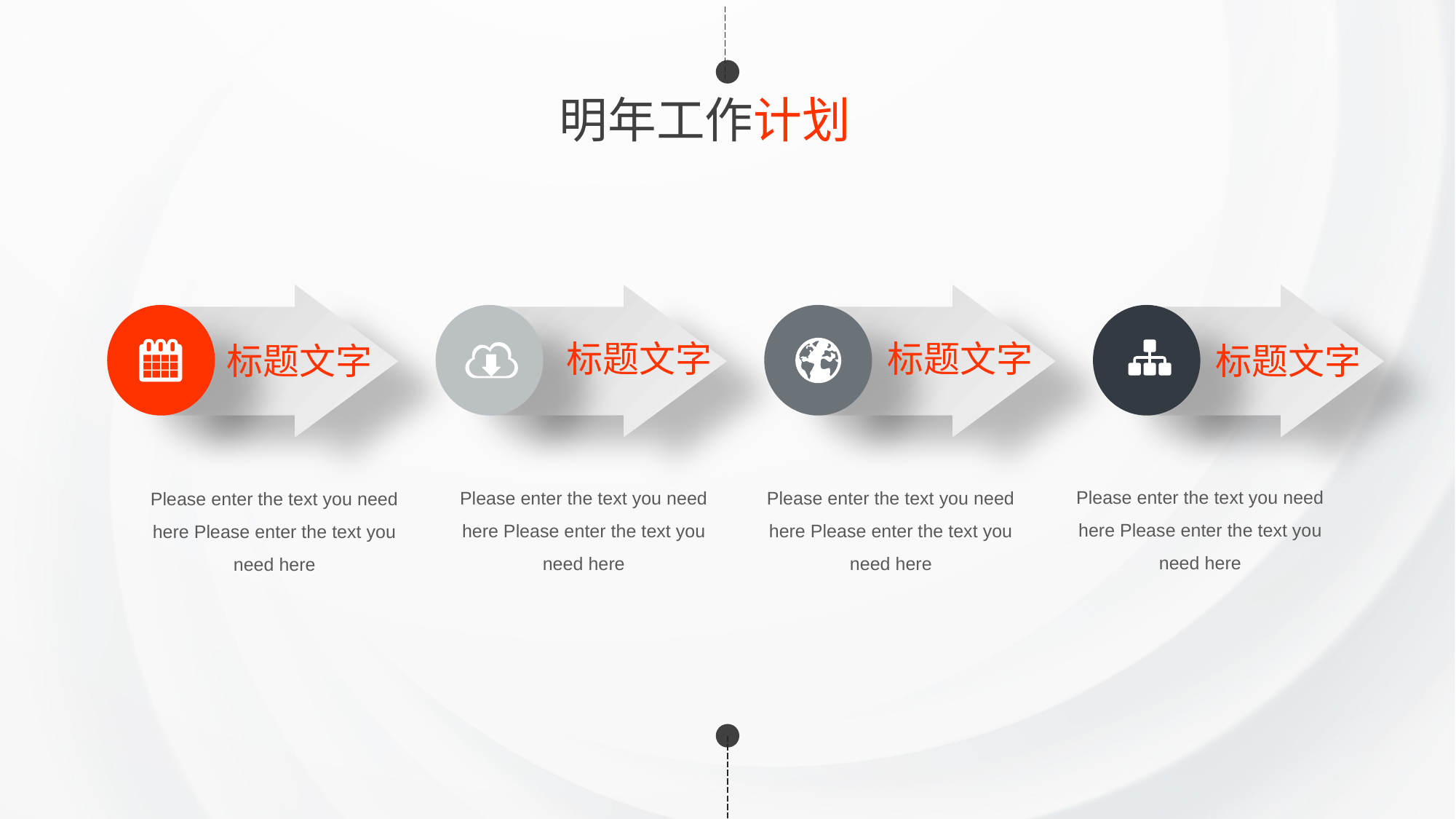

明年工作计划

标题文字

标题文字

标题文字

标题文字

Please enter the text you need here Please enter the text you need here
Please enter the text you need here Please enter the text you need here
Please enter the text you need here Please enter the text you need here
Please enter the text you need here Please enter the text you need here